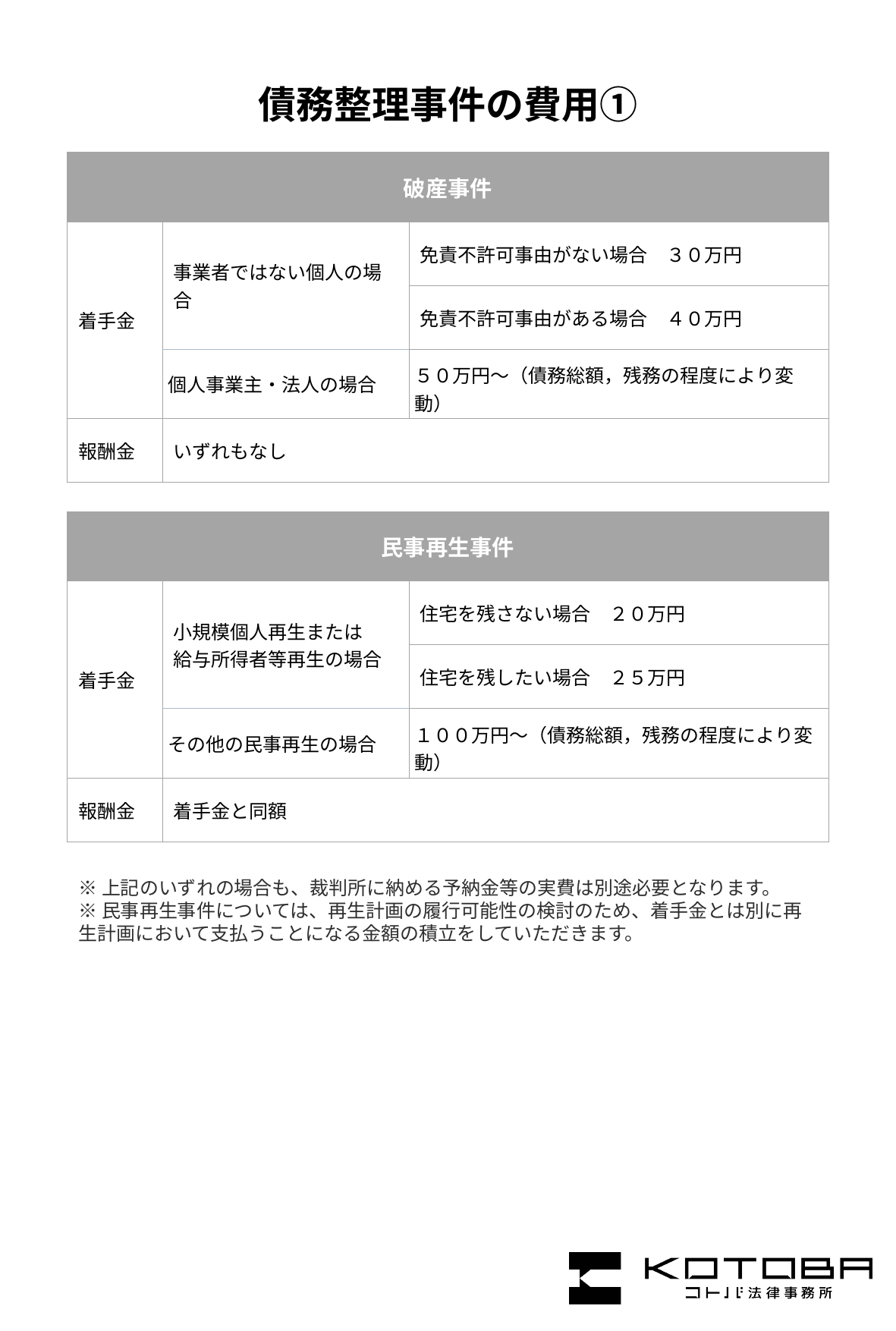

債務整理事件の費用①
| 破産事件 |  |  |
| --- | --- | --- |
| 着手金 | 事業者ではない個人の場合 | 免責不許可事由がない場合　３０万円 |
|  |  | 免責不許可事由がある場合　４０万円 |
|  | 個人事業主・法人の場合 | ５０万円～（債務総額，残務の程度により変動） |
| 報酬金 | いずれもなし |  |
| 民事再生事件 |  |  |
| --- | --- | --- |
| 着手金 | 小規模個人再生または 給与所得者等再生の場合 | 住宅を残さない場合　２０万円 |
|  |  | 住宅を残したい場合　２５万円 |
|  | その他の民事再生の場合 | １００万円～（債務総額，残務の程度により変動） |
| 報酬金 | 着手金と同額 |  |
※上記のいずれの場合も、裁判所に納める予納金等の実費は別途必要となります。
※民事再生事件については、再生計画の履行可能性の検討のため、着手金とは別に再生計画において支払うことになる金額の積立をしていただきます。